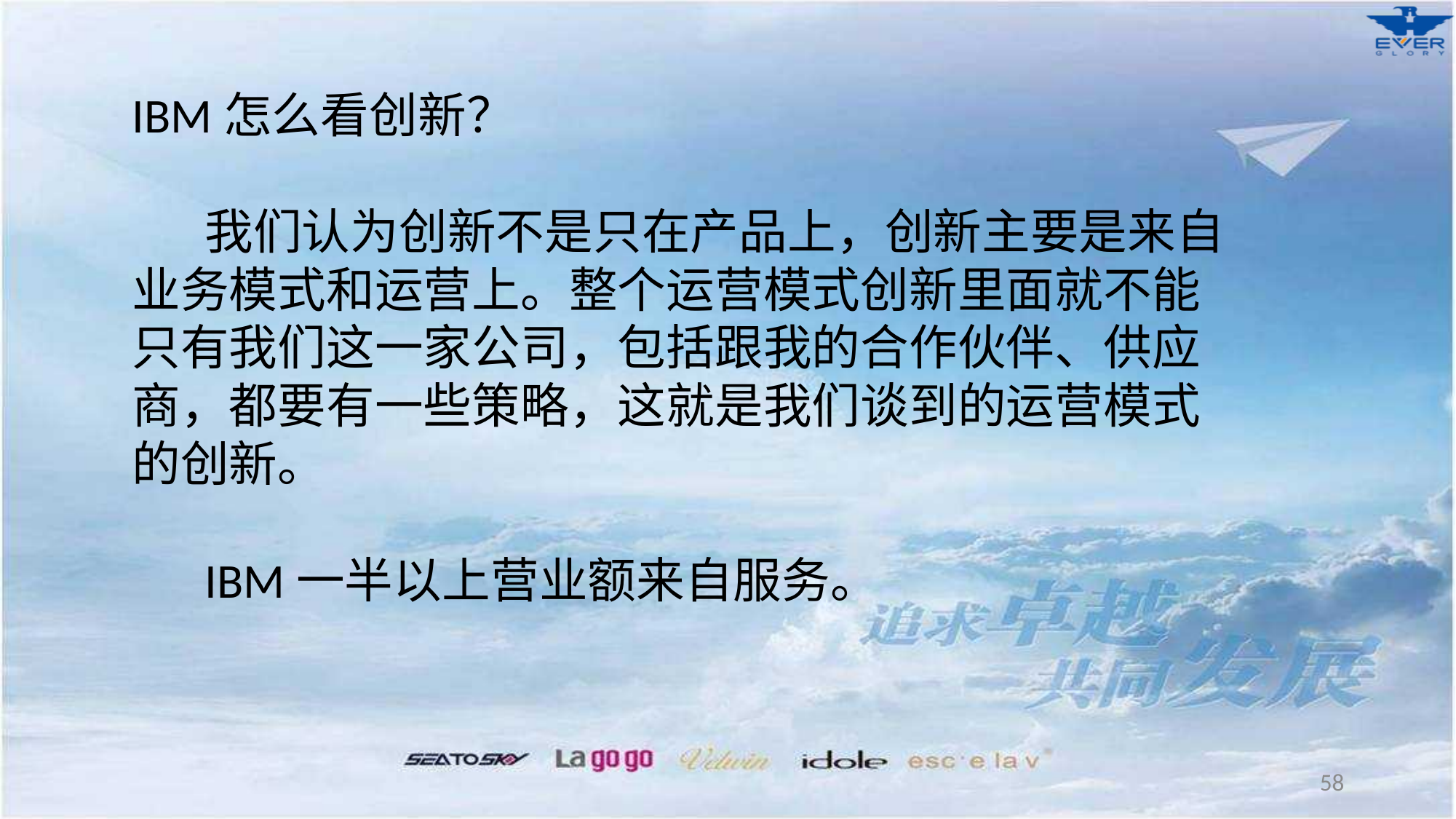

IBM怎么看创新？

我们认为创新不是只在产品上，创新主要是来自业务模式和运营上。整个运营模式创新里面就不能只有我们这一家公司，包括跟我的合作伙伴、供应商，都要有一些策略，这就是我们谈到的运营模式的创新。

IBM一半以上营业额来自服务。

58